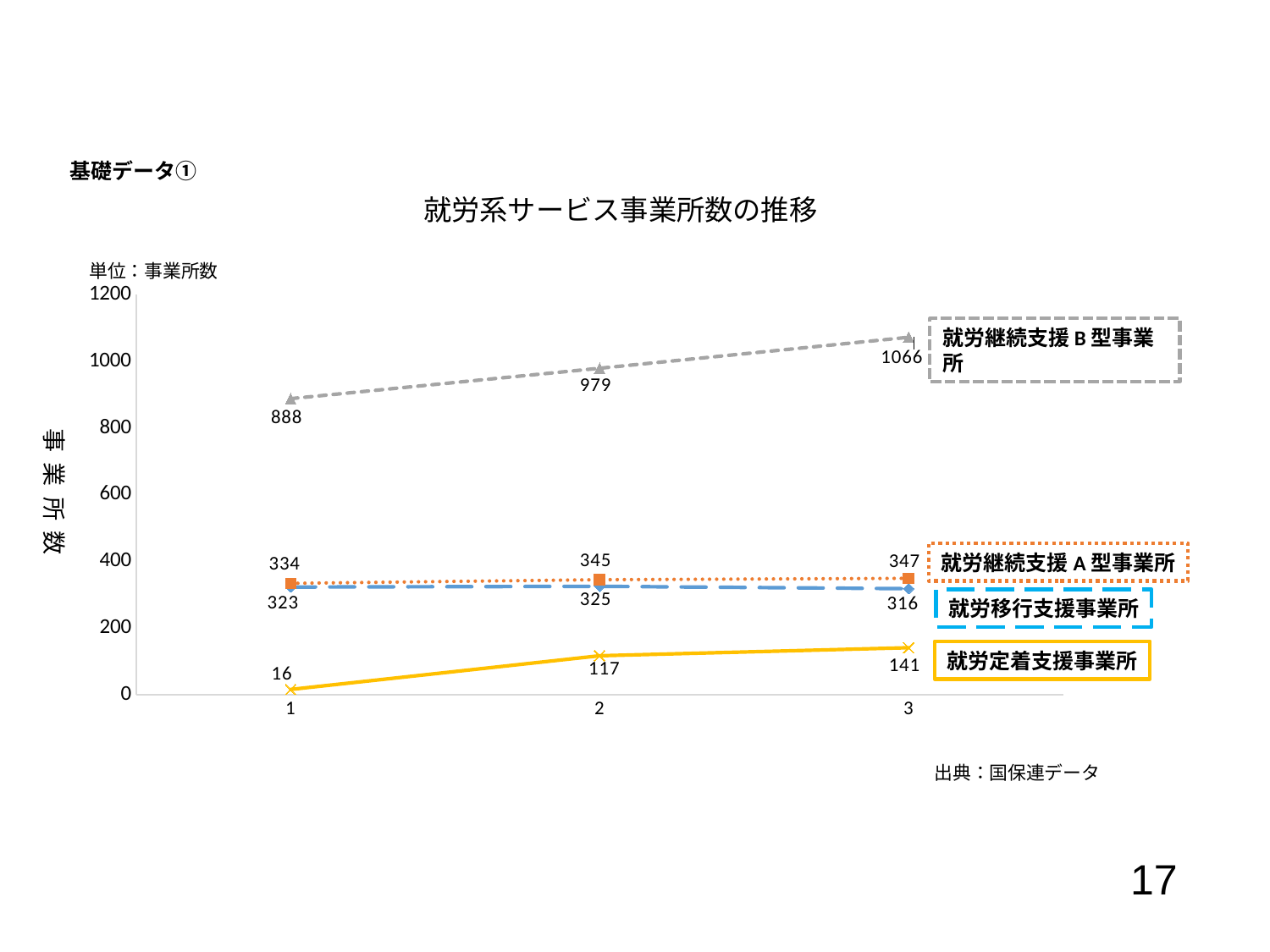

基礎データ①
就労系サービス事業所数の推移

### Chart

| Category |  |  |  |  |
|---|---|---|---|---|
単位：事業所数
就労継続支援B型事業所
事  業  所  数
就労継続支援A型事業所
就労移行支援事業所
就労定着支援事業所
出典：国保連データ
17